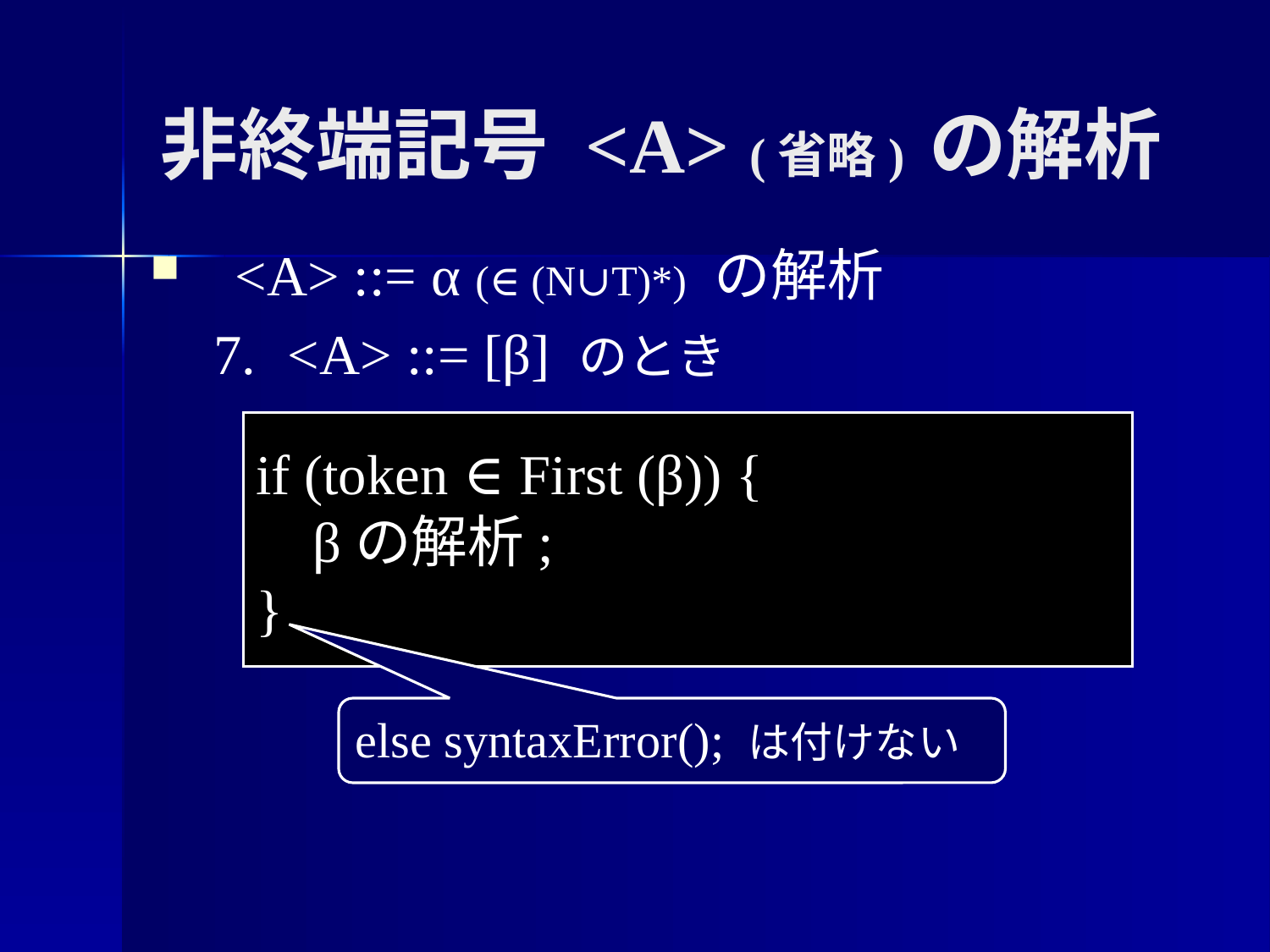

非終端記号 <A> (省略) の解析
<A> ::= α (∈ (N∪T)*) の解析
<A> ::= [β] のとき
if (token ∈ First (β)) {
    βの解析;
}
else syntaxError(); は付けない